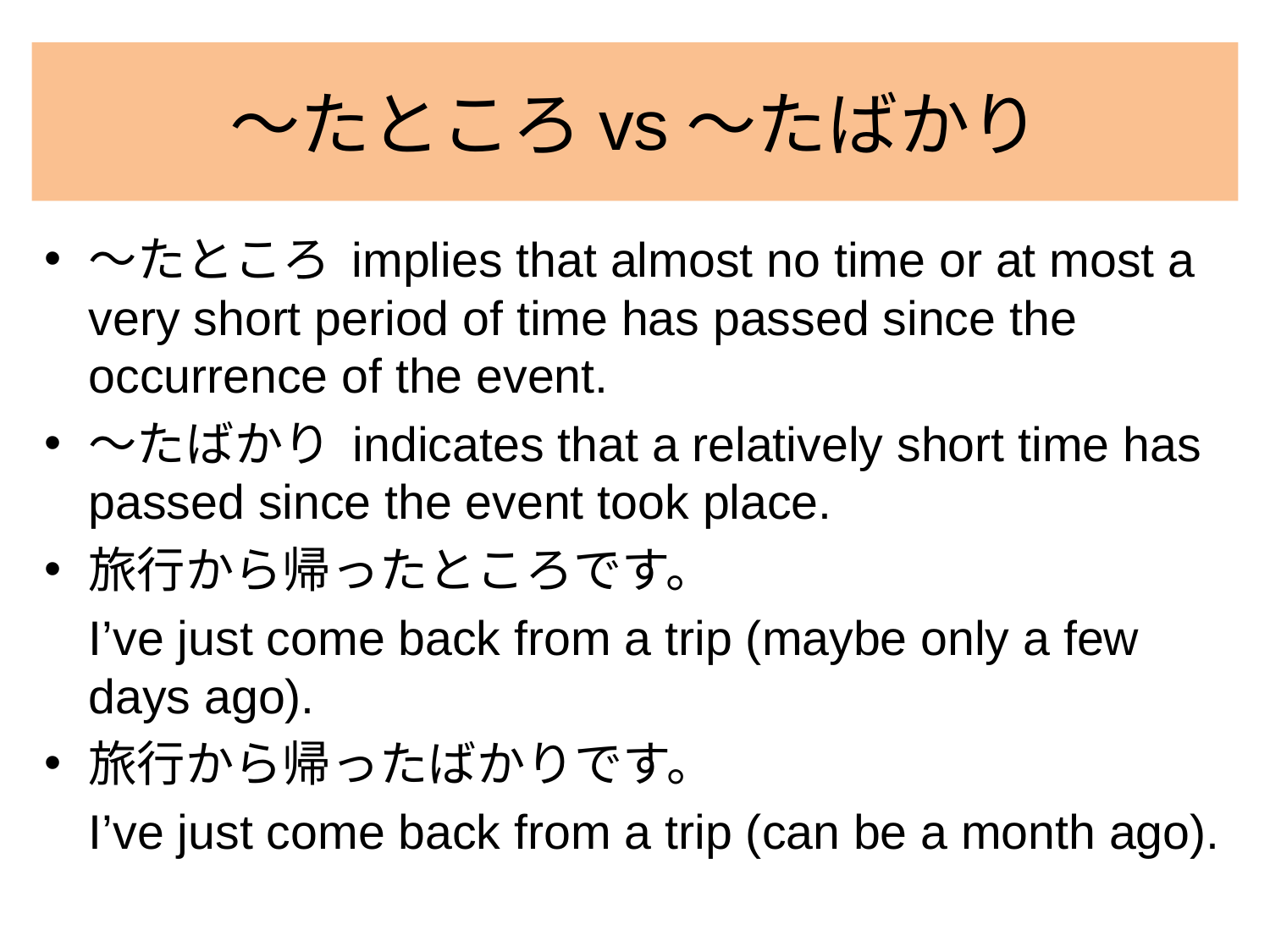

# 〜たところvs〜たばかり
〜たところ implies that almost no time or at most a very short period of time has passed since the occurrence of the event.
〜たばかり indicates that a relatively short time has passed since the event took place.
旅行から帰ったところです。
	I’ve just come back from a trip (maybe only a few days ago).
旅行から帰ったばかりです。
	I’ve just come back from a trip (can be a month ago).